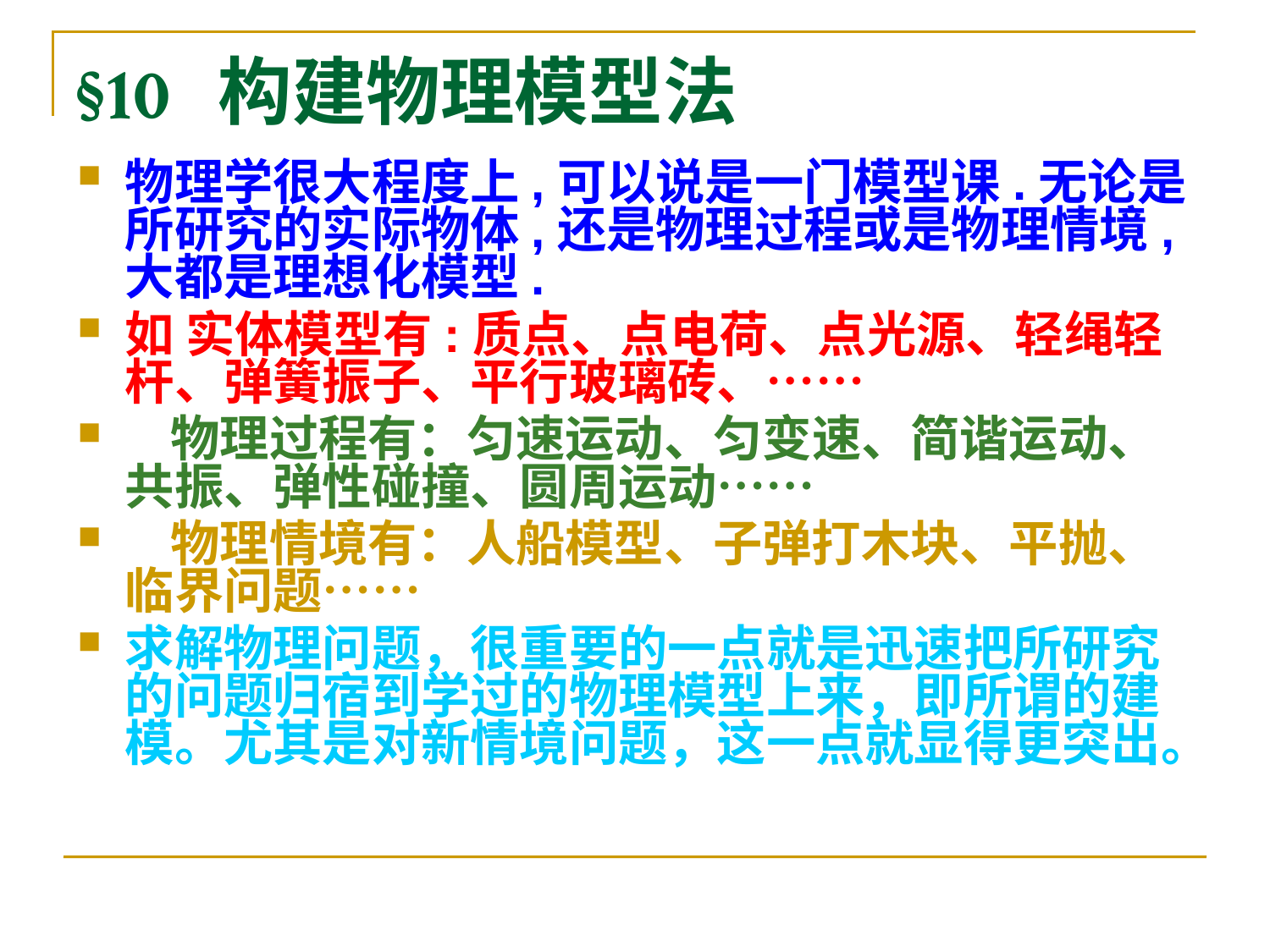

# §10  构建物理模型法
物理学很大程度上,可以说是一门模型课.无论是所研究的实际物体,还是物理过程或是物理情境,大都是理想化模型.
如 实体模型有:质点、点电荷、点光源、轻绳轻杆、弹簧振子、平行玻璃砖、……
   物理过程有：匀速运动、匀变速、简谐运动、共振、弹性碰撞、圆周运动……
   物理情境有：人船模型、子弹打木块、平抛、临界问题……
求解物理问题，很重要的一点就是迅速把所研究的问题归宿到学过的物理模型上来，即所谓的建模。尤其是对新情境问题，这一点就显得更突出。